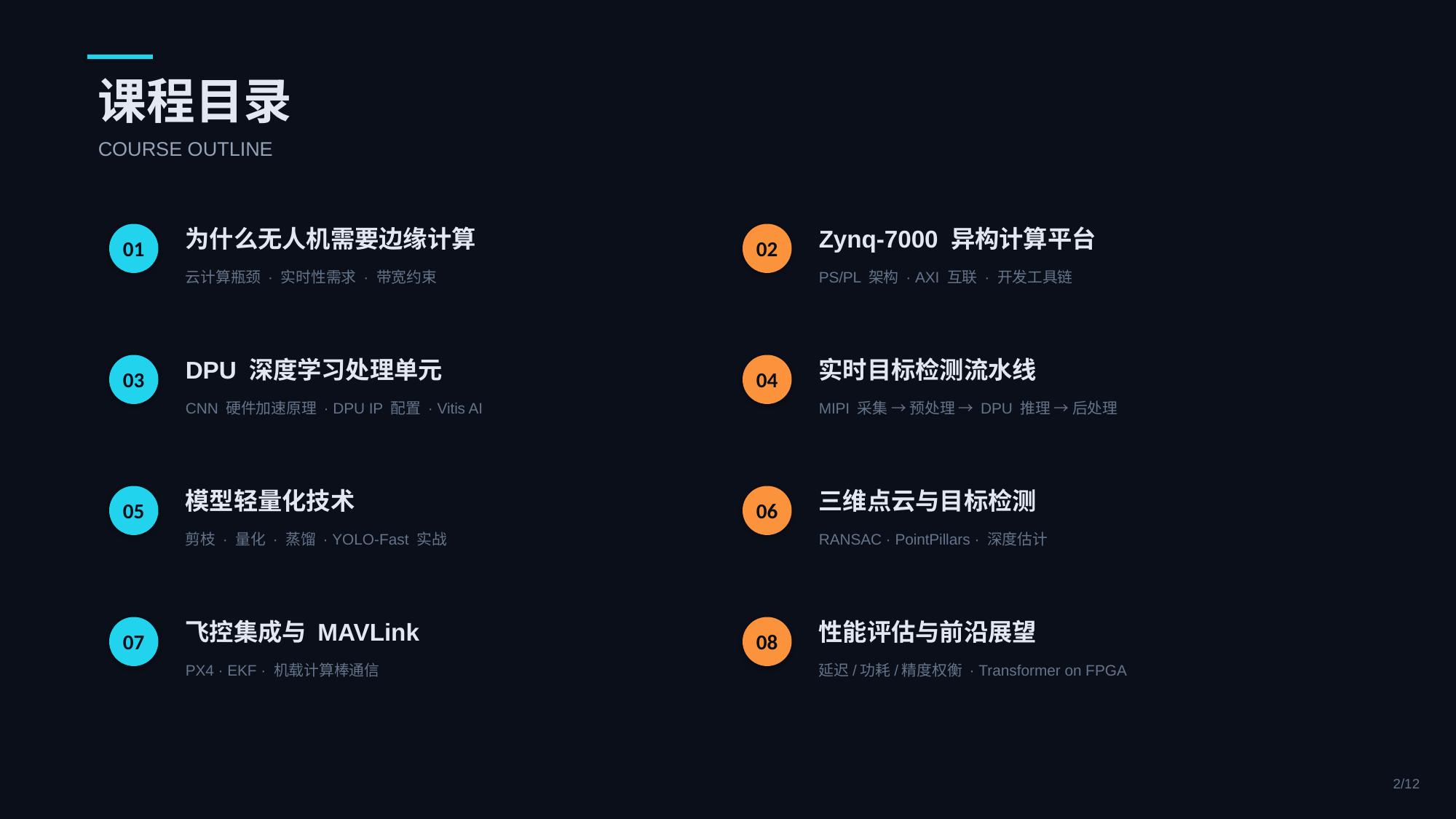

课程目录
COURSE OUTLINE
为什么无人机需要边缘计算
Zynq-7000 异构计算平台
01
02
云计算瓶颈 · 实时性需求 · 带宽约束
PS/PL 架构 · AXI 互联 · 开发工具链
DPU 深度学习处理单元
实时目标检测流水线
03
04
CNN 硬件加速原理 · DPU IP 配置 · Vitis AI
MIPI 采集 → 预处理 → DPU 推理 → 后处理
模型轻量化技术
三维点云与目标检测
05
06
剪枝 · 量化 · 蒸馏 · YOLO-Fast 实战
RANSAC · PointPillars · 深度估计
飞控集成与 MAVLink
性能评估与前沿展望
07
08
PX4 · EKF · 机载计算棒通信
延迟/功耗/精度权衡 · Transformer on FPGA
2/12